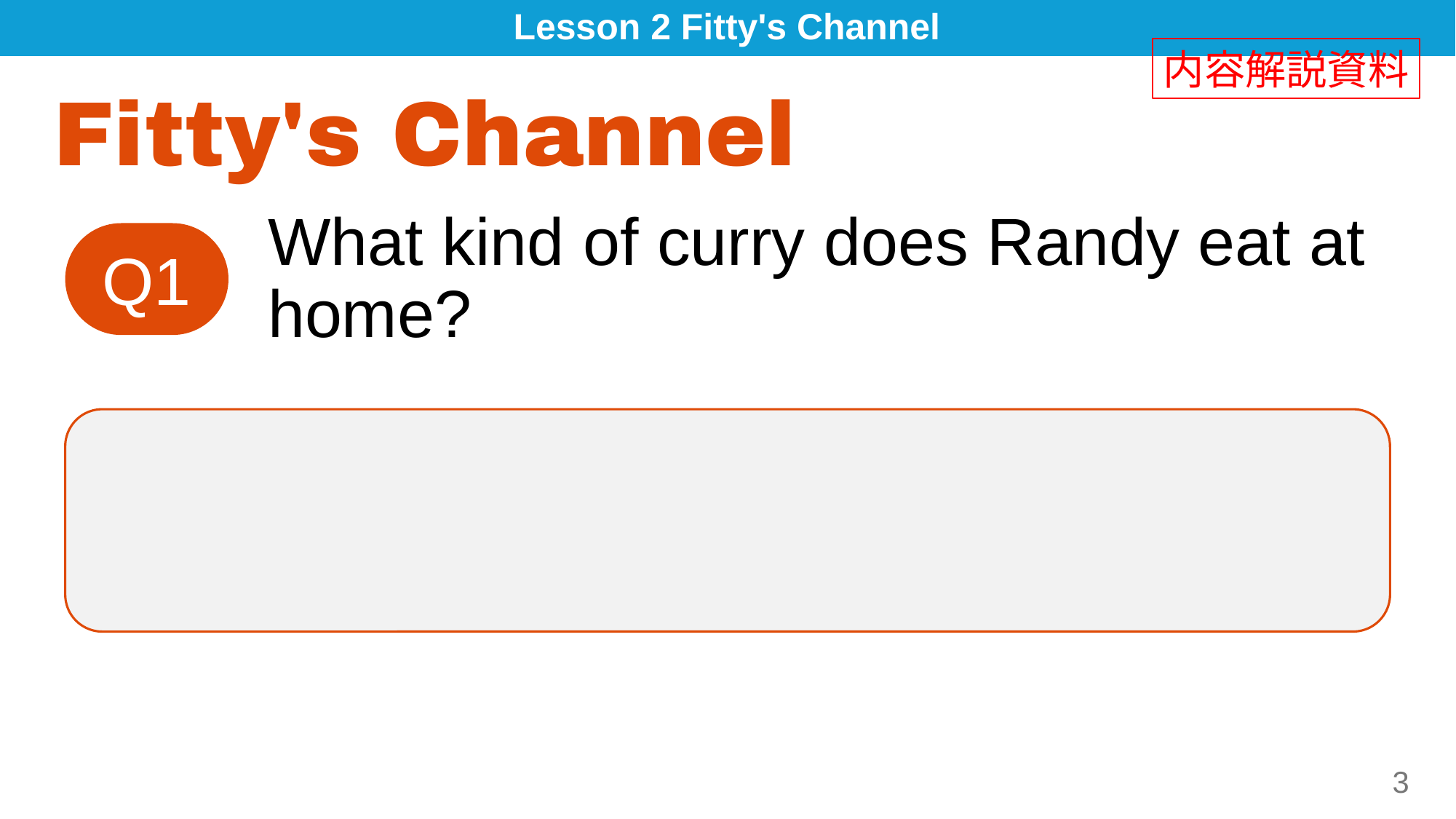

# Lesson 2 Fitty's Channel
内容解説資料
Fitty's Channel
What kind of curry does Randy eat at home?

Q1

He eats beef curry.
3